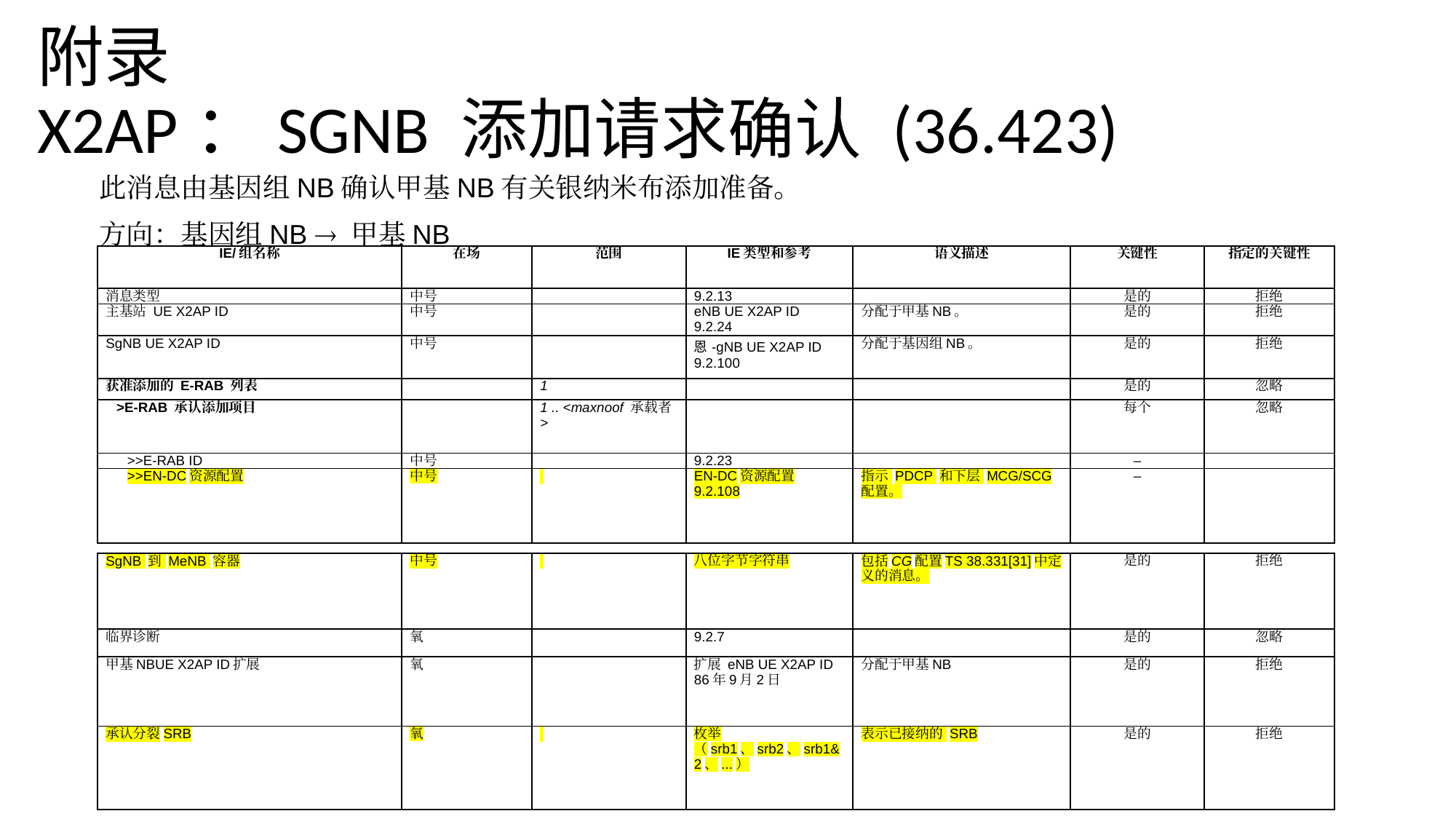

# 附录 X2AP：SGNB 添加请求确认 (36.423)
此消息由基因组NB确认甲基NB有关银纳米布添加准备。
方向：基因组NB → 甲基NB
| IE/组名称 | 在场 | 范围 | IE类型和参考 | 语义描述 | 关键性 | 指定的关键性 |
| --- | --- | --- | --- | --- | --- | --- |
| 消息类型 | 中号 |  | 9.2.13 |  | 是的 | 拒绝 |
| 主基站 UE X2AP ID | 中号 |  | eNB UE X2AP ID 9.2.24 | 分配于甲基NB。 | 是的 | 拒绝 |
| SgNB UE X2AP ID | 中号 |  | 恩-gNB UE X2AP ID 9.2.100 | 分配于基因组NB。 | 是的 | 拒绝 |
| 获准添加的 E-RAB 列表 |  | 1 |  |  | 是的 | 忽略 |
| >E-RAB 承认添加项目 |  | 1 .. <maxnoof 承载者> |  |  | 每个 | 忽略 |
| >>E-RAB ID | 中号 |  | 9.2.23 |  | – |  |
| >>EN-DC资源配置 | 中号 |  | EN-DC资源配置 9.2.108 | 指示 PDCP 和下层 MCG/SCG 配置。 | – |  |
| SgNB 到 MeNB 容器 | 中号 |  | 八位字节字符串 | 包括CG配置TS 38.331[31]中定义的消息。 | 是的 | 拒绝 |
| --- | --- | --- | --- | --- | --- | --- |
| 临界诊断 | 氧 |  | 9.2.7 |  | 是的 | 忽略 |
| 甲基NBUE X2AP ID扩展 | 氧 |  | 扩展 eNB UE X2AP ID 86年9月2日 | 分配于甲基NB | 是的 | 拒绝 |
| 承认分裂SRB | 氧 |  | 枚举（srb1、srb2、srb1&2、...） | 表示已接纳的 SRB | 是的 | 拒绝 |